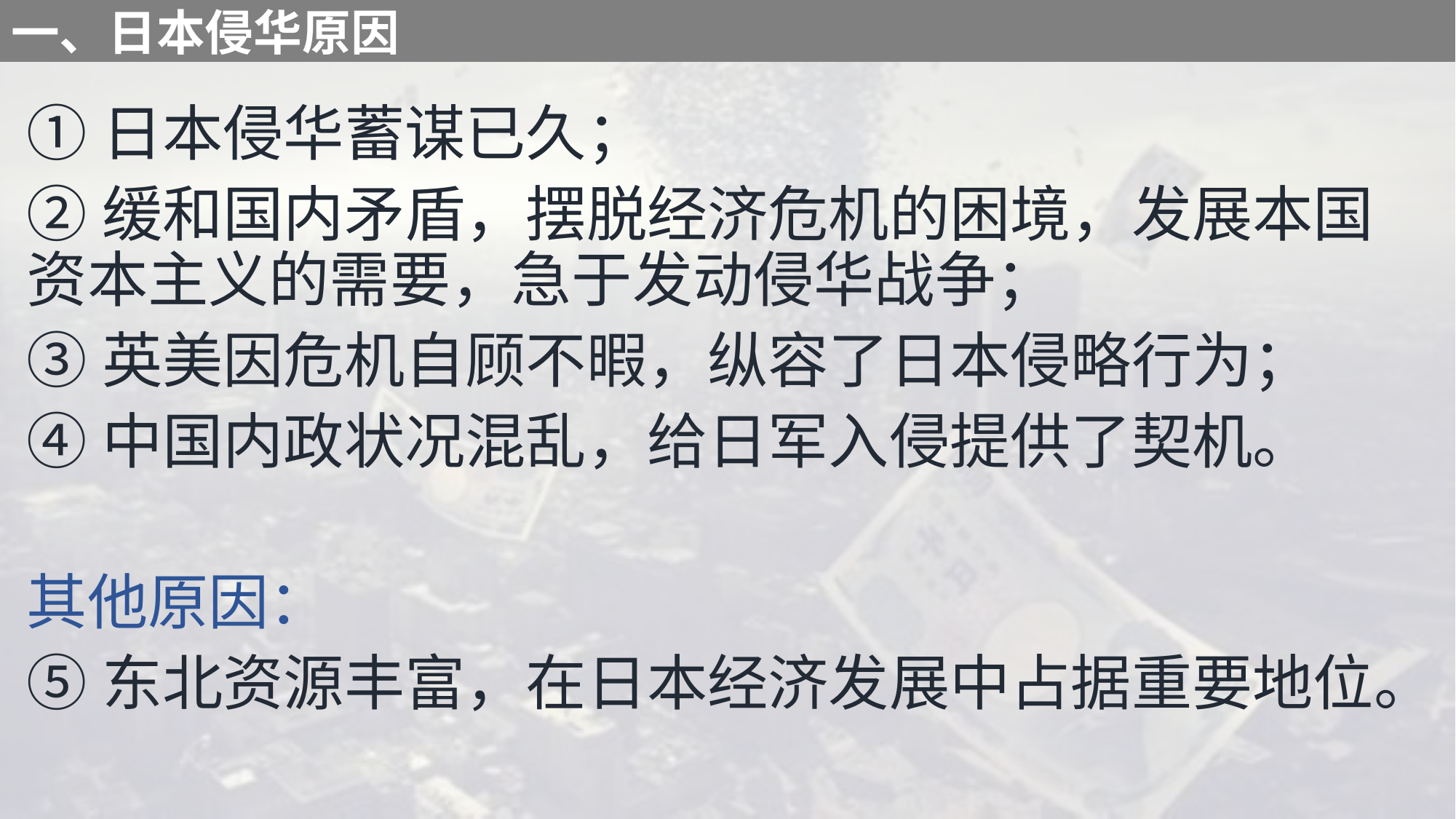

一、日本侵华原因
①日本侵华蓄谋已久；
②缓和国内矛盾，摆脱经济危机的困境，发展本国资本主义的需要，急于发动侵华战争；
③英美因危机自顾不暇，纵容了日本侵略行为；
④中国内政状况混乱，给日军入侵提供了契机。

其他原因：
⑤东北资源丰富，在日本经济发展中占据重要地位。